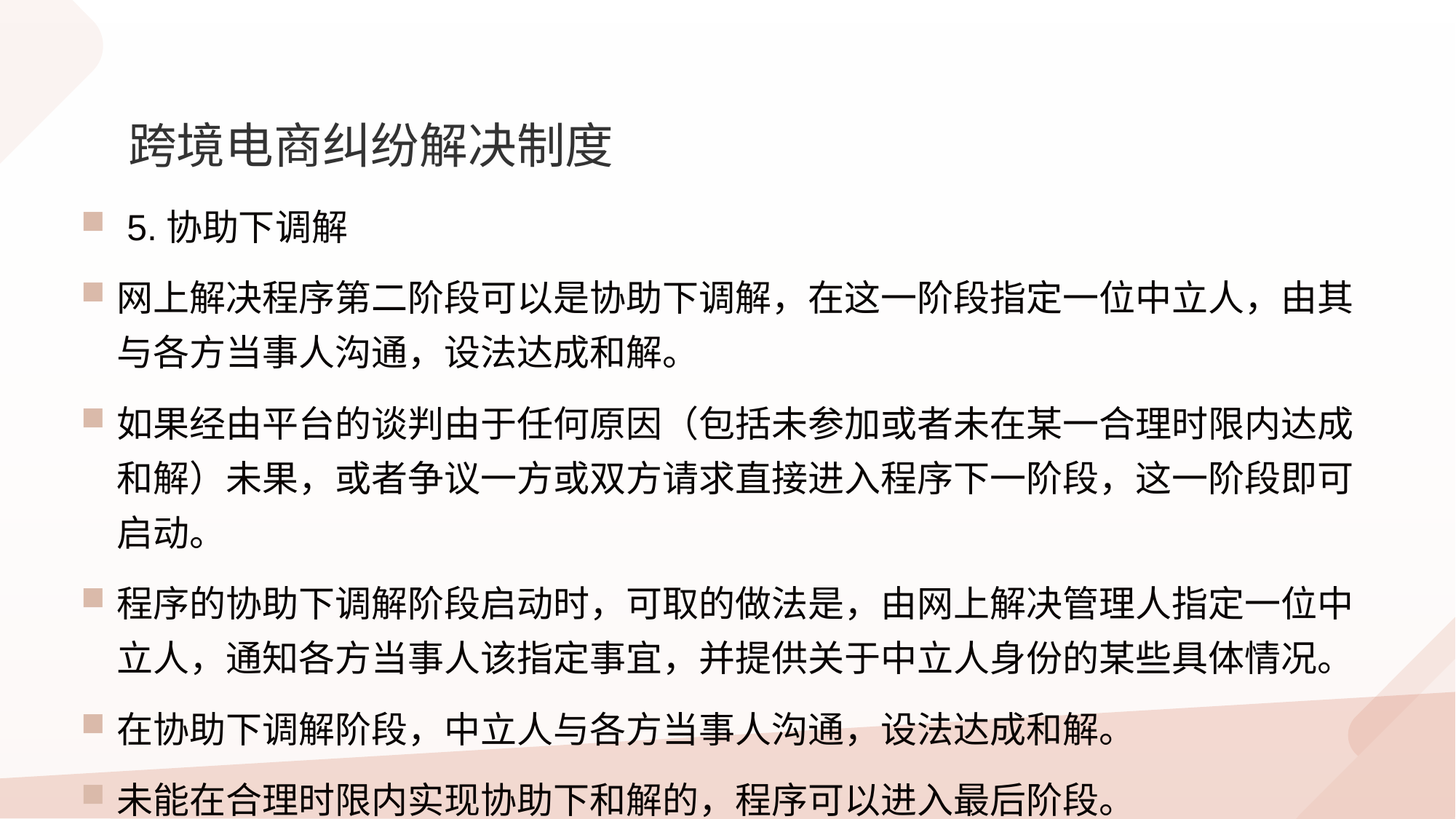

跨境电商纠纷解决制度
 5.协助下调解
网上解决程序第二阶段可以是协助下调解，在这一阶段指定一位中立人，由其与各方当事人沟通，设法达成和解。
如果经由平台的谈判由于任何原因（包括未参加或者未在某一合理时限内达成和解）未果，或者争议一方或双方请求直接进入程序下一阶段，这一阶段即可启动。
程序的协助下调解阶段启动时，可取的做法是，由网上解决管理人指定一位中立人，通知各方当事人该指定事宜，并提供关于中立人身份的某些具体情况。
在协助下调解阶段，中立人与各方当事人沟通，设法达成和解。
未能在合理时限内实现协助下和解的，程序可以进入最后阶段。